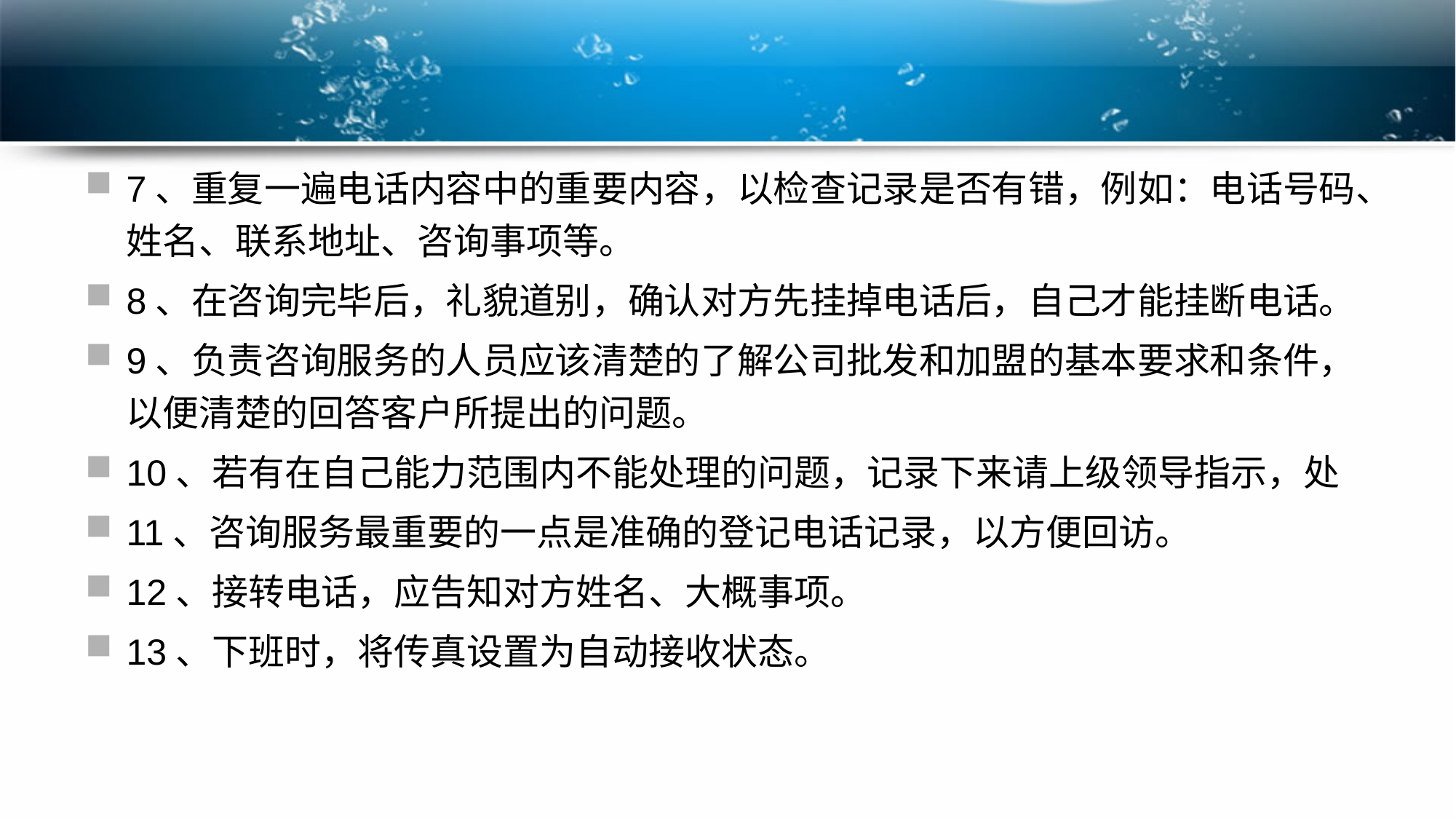

#
7、重复一遍电话内容中的重要内容，以检查记录是否有错，例如：电话号码、姓名、联系地址、咨询事项等。
8、在咨询完毕后，礼貌道别，确认对方先挂掉电话后，自己才能挂断电话。
9、负责咨询服务的人员应该清楚的了解公司批发和加盟的基本要求和条件，以便清楚的回答客户所提出的问题。
10、若有在自己能力范围内不能处理的问题，记录下来请上级领导指示，处
11、咨询服务最重要的一点是准确的登记电话记录，以方便回访。
12、接转电话，应告知对方姓名、大概事项。
13、下班时，将传真设置为自动接收状态。